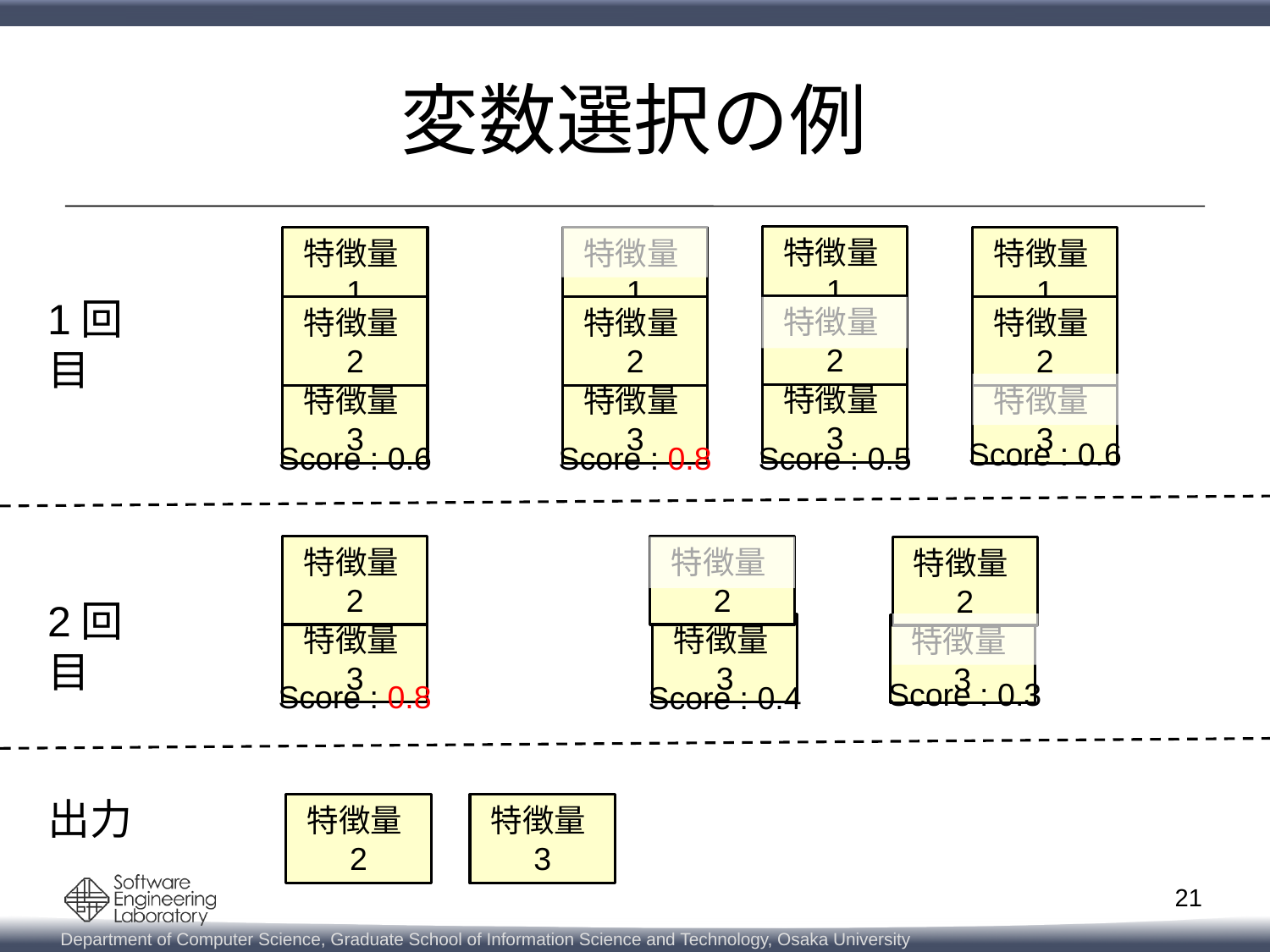

# 変数選択の例

特徴量1
特徴量1
特徴量1
特徴量1
1回目
特徴量2
特徴量2
特徴量2

特徴量2
特徴量3

特徴量3
特徴量3
特徴量3
Score : 0.6
Score : 0.6
Score : 0.8
Score : 0.5
特徴量2
特徴量2

特徴量2
2回目
特徴量3
特徴量3

特徴量3
Score : 0.3
Score : 0.8
Score : 0.4
出力
特徴量2
特徴量3
21